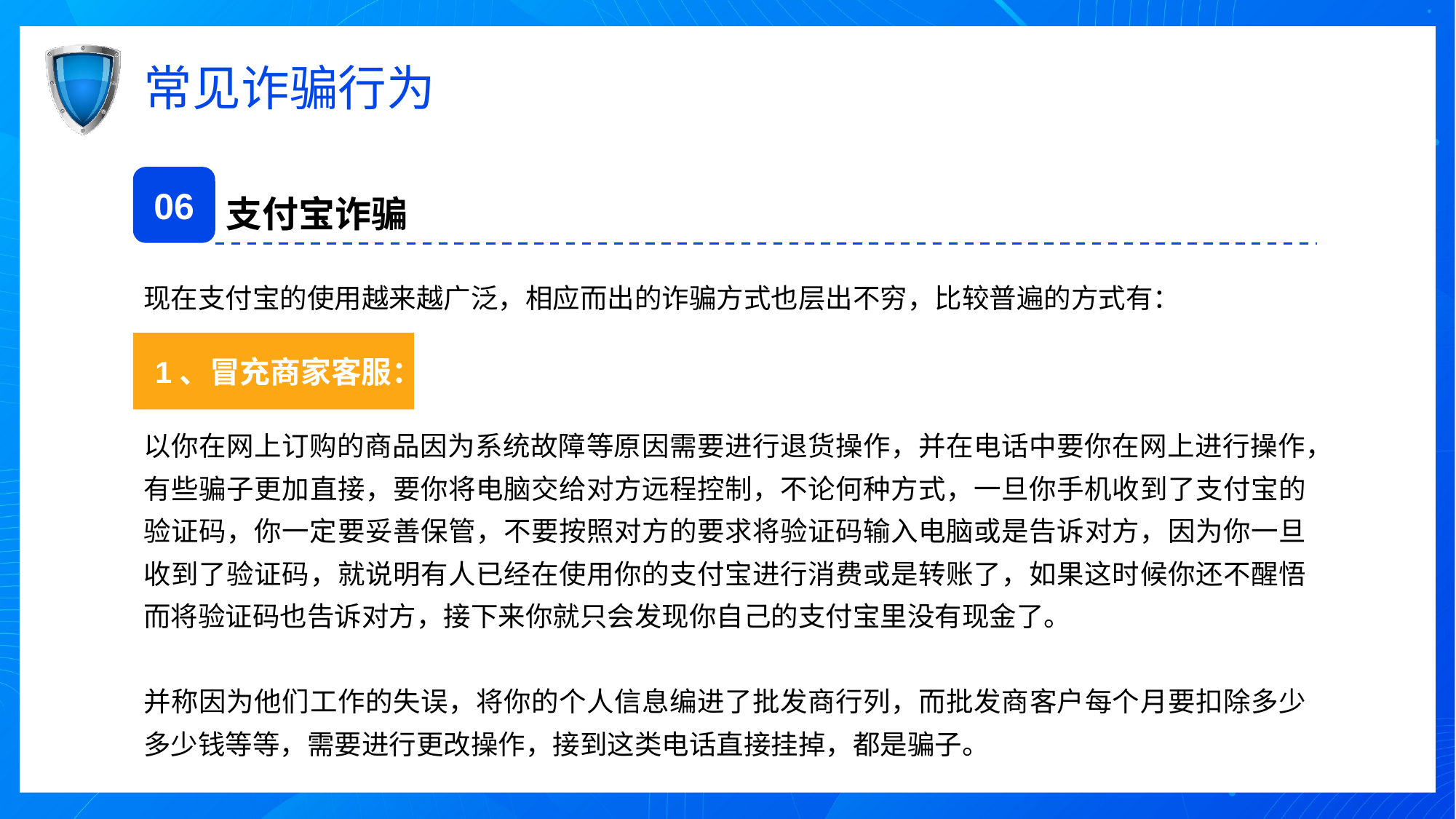

# 常见诈骗行为
06
支付宝诈骗
现在支付宝的使用越来越广泛，相应而出的诈骗方式也层出不穷，比较普遍的方式有：
1、冒充商家客服：
以你在网上订购的商品因为系统故障等原因需要进行退货操作，并在电话中要你在网上进行操作，有些骗子更加直接，要你将电脑交给对方远程控制，不论何种方式，一旦你手机收到了支付宝的验证码，你一定要妥善保管，不要按照对方的要求将验证码输入电脑或是告诉对方，因为你一旦收到了验证码，就说明有人已经在使用你的支付宝进行消费或是转账了，如果这时候你还不醒悟而将验证码也告诉对方，接下来你就只会发现你自己的支付宝里没有现金了。

并称因为他们工作的失误，将你的个人信息编进了批发商行列，而批发商客户每个月要扣除多少多少钱等等，需要进行更改操作，接到这类电话直接挂掉，都是骗子。